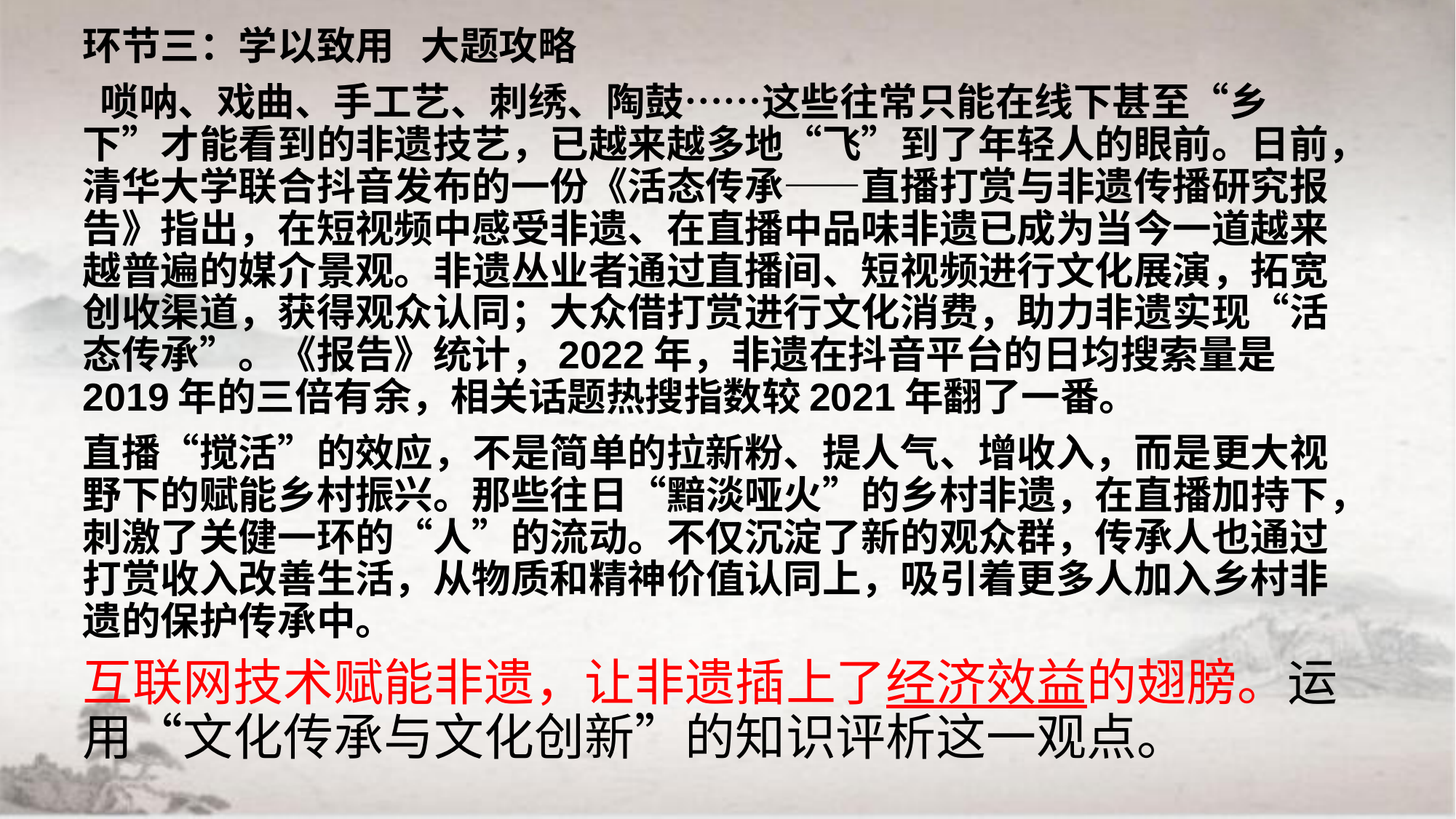

环节三：学以致用   大题攻略
 唢呐、戏曲、手工艺、刺绣、陶鼓……这些往常只能在线下甚至“乡下”才能看到的非遗技艺，已越来越多地“飞”到了年轻人的眼前。日前，清华大学联合抖音发布的一份《活态传承——直播打赏与非遗传播研究报告》指出，在短视频中感受非遗、在直播中品味非遗已成为当今一道越来越普遍的媒介景观。非遗丛业者通过直播间、短视频进行文化展演，拓宽创收渠道，获得观众认同；大众借打赏进行文化消费，助力非遗实现“活态传承”。《报告》统计，2022年，非遗在抖音平台的日均搜索量是2019年的三倍有余，相关话题热搜指数较2021年翻了一番。
直播“搅活”的效应，不是简单的拉新粉、提人气、增收入，而是更大视野下的赋能乡村振兴。那些往日“黯淡哑火”的乡村非遗，在直播加持下，刺激了关健一环的“人”的流动。不仅沉淀了新的观众群，传承人也通过打赏收入改善生活，从物质和精神价值认同上，吸引着更多人加入乡村非遗的保护传承中。
互联网技术赋能非遗，让非遗插上了经济效益的翅膀。运用“文化传承与文化创新”的知识评析这一观点。